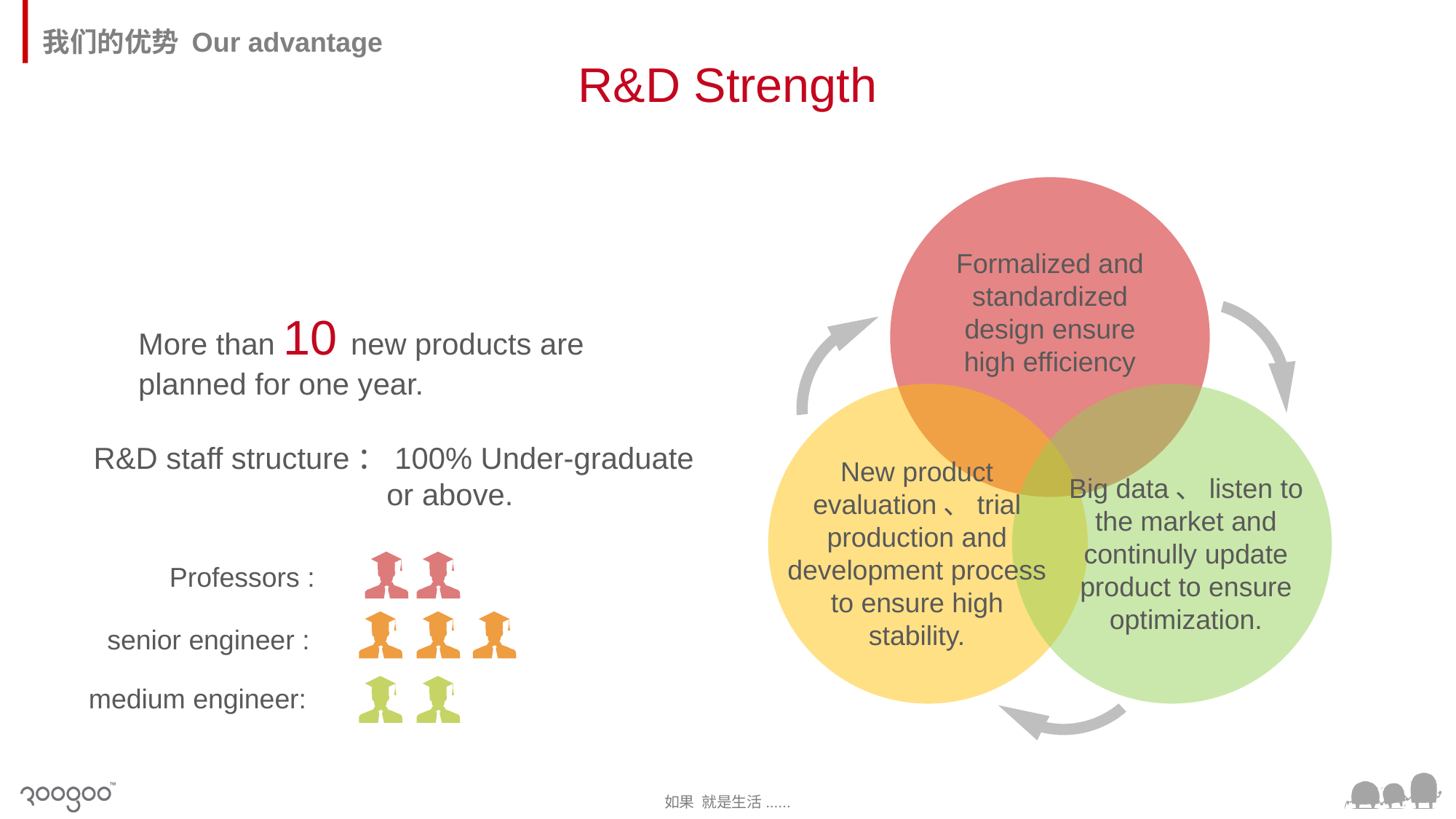

我们的优势 Our advantage
R&D Strength

Formalized and standardized design ensure high efficiency

New product evaluation、trial production and development process to ensure high stability.
Big data、listen to the market and continully update product to ensure optimization.

More than 10 new products are planned for one year.
R&D staff structure：100% Under-graduate
                                   or above.

Professors :

senior engineer :
medium engineer: